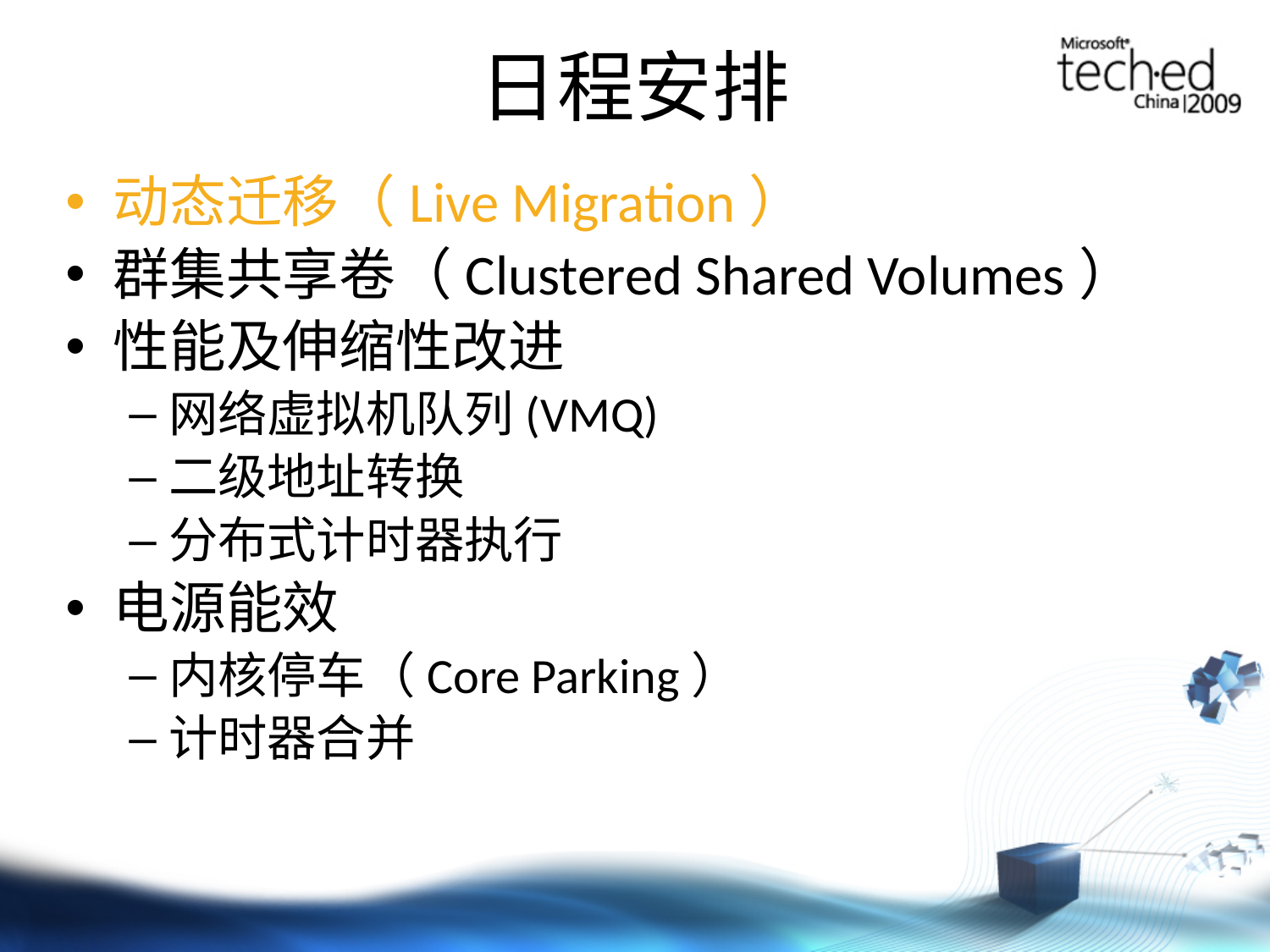

# 日程安排
动态迁移（Live Migration）
群集共享卷（Clustered Shared Volumes）
性能及伸缩性改进
网络虚拟机队列(VMQ)
二级地址转换
分布式计时器执行
电源能效
内核停车（Core Parking）
计时器合并